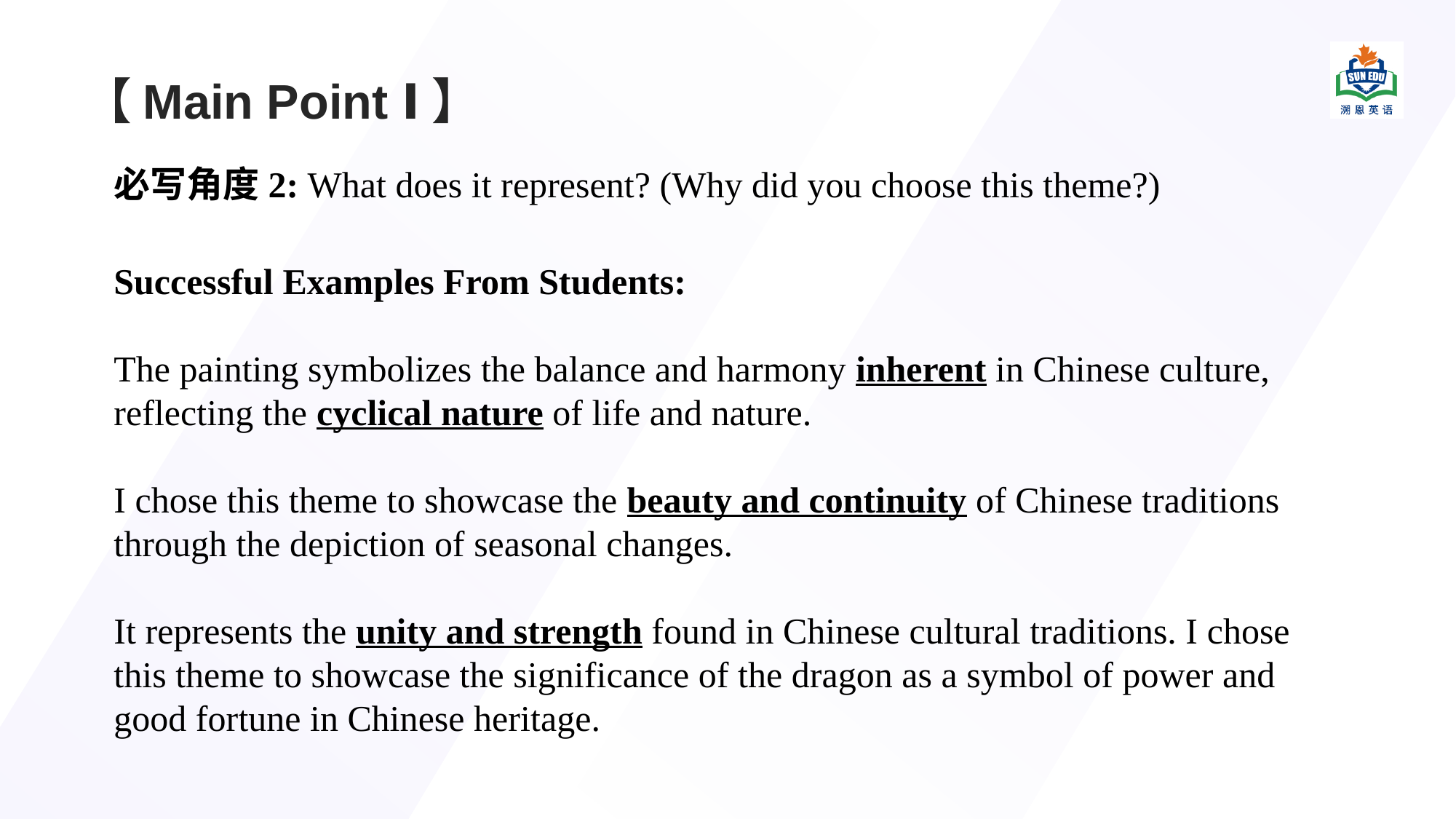

# 【Main Point Ⅰ】
必写角度2: What does it represent? (Why did you choose this theme?)
Successful Examples From Students:

The painting symbolizes the balance and harmony inherent in Chinese culture, reflecting the cyclical nature of life and nature.

I chose this theme to showcase the beauty and continuity of Chinese traditions through the depiction of seasonal changes.

It represents the unity and strength found in Chinese cultural traditions. I chose this theme to showcase the significance of the dragon as a symbol of power and good fortune in Chinese heritage.